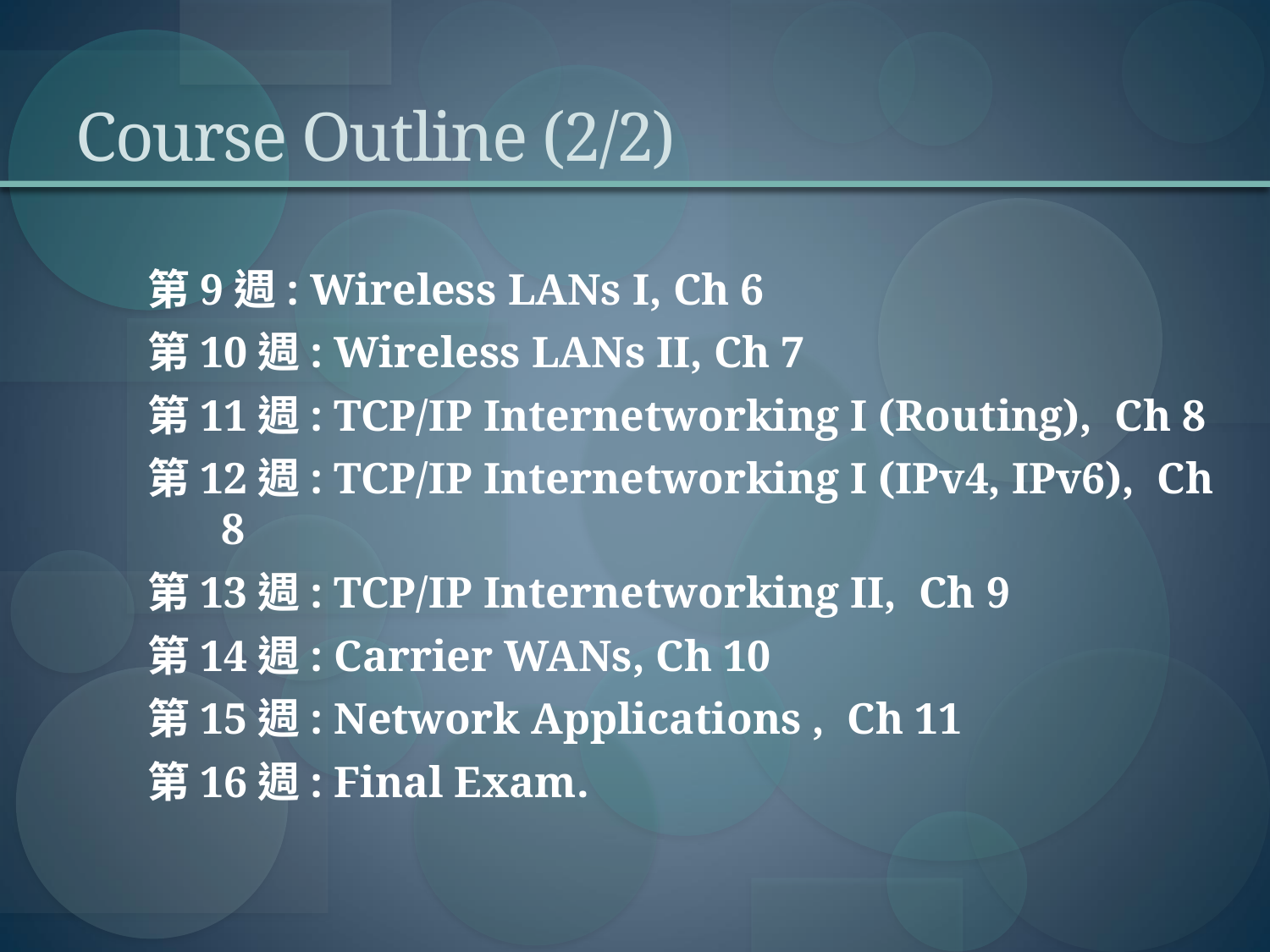

# Course Outline (2/2)
第9週: Wireless LANs I, Ch 6
第10週: Wireless LANs II, Ch 7
第11週: TCP/IP Internetworking I (Routing),  Ch 8
第12週: TCP/IP Internetworking I (IPv4, IPv6),  Ch 8
第13週: TCP/IP Internetworking II,  Ch 9
第14週: Carrier WANs, Ch 10
第15週: Network Applications ,  Ch 11
第16週: Final Exam.